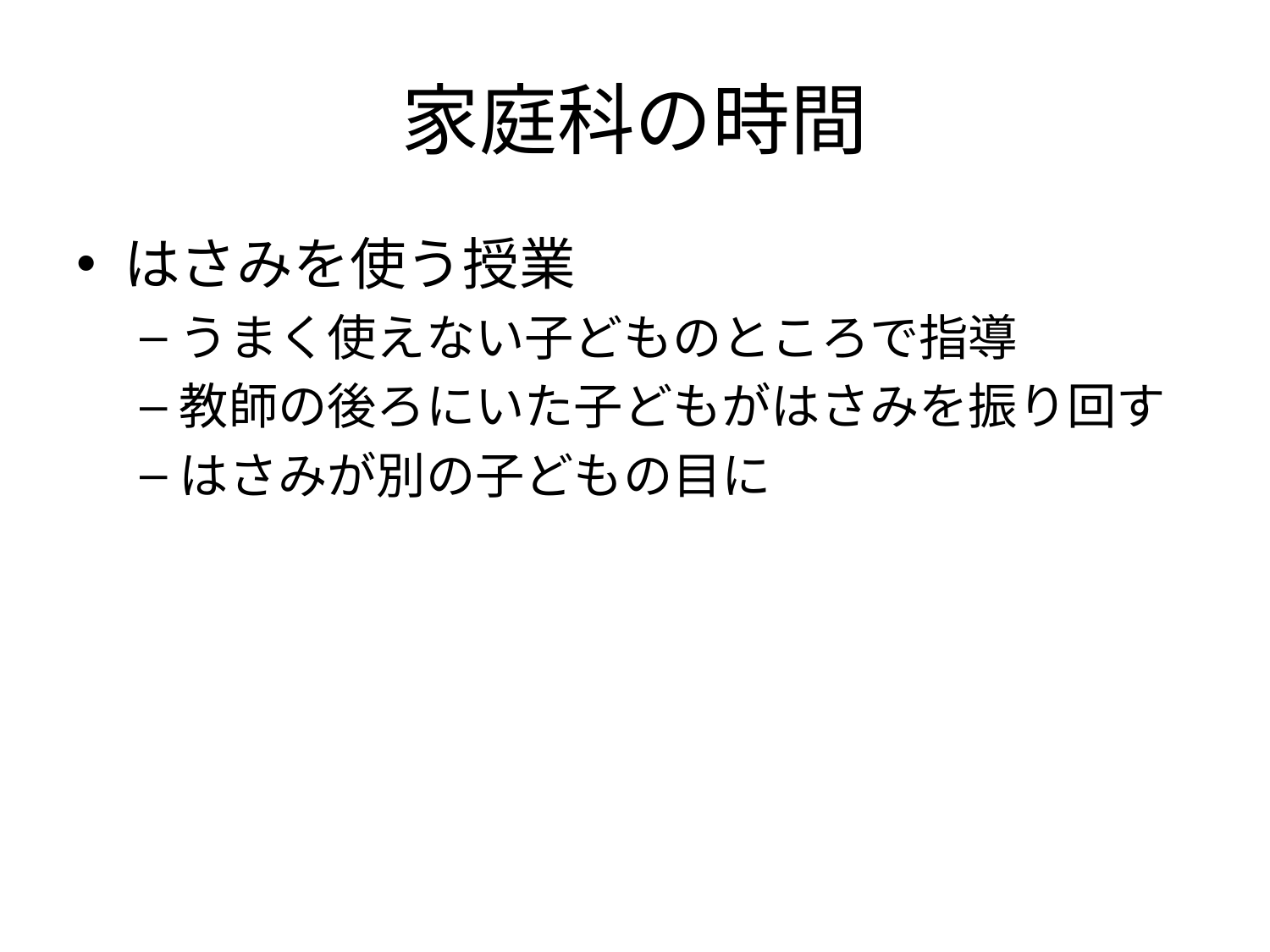

# 家庭科の時間
はさみを使う授業
うまく使えない子どものところで指導
教師の後ろにいた子どもがはさみを振り回す
はさみが別の子どもの目に